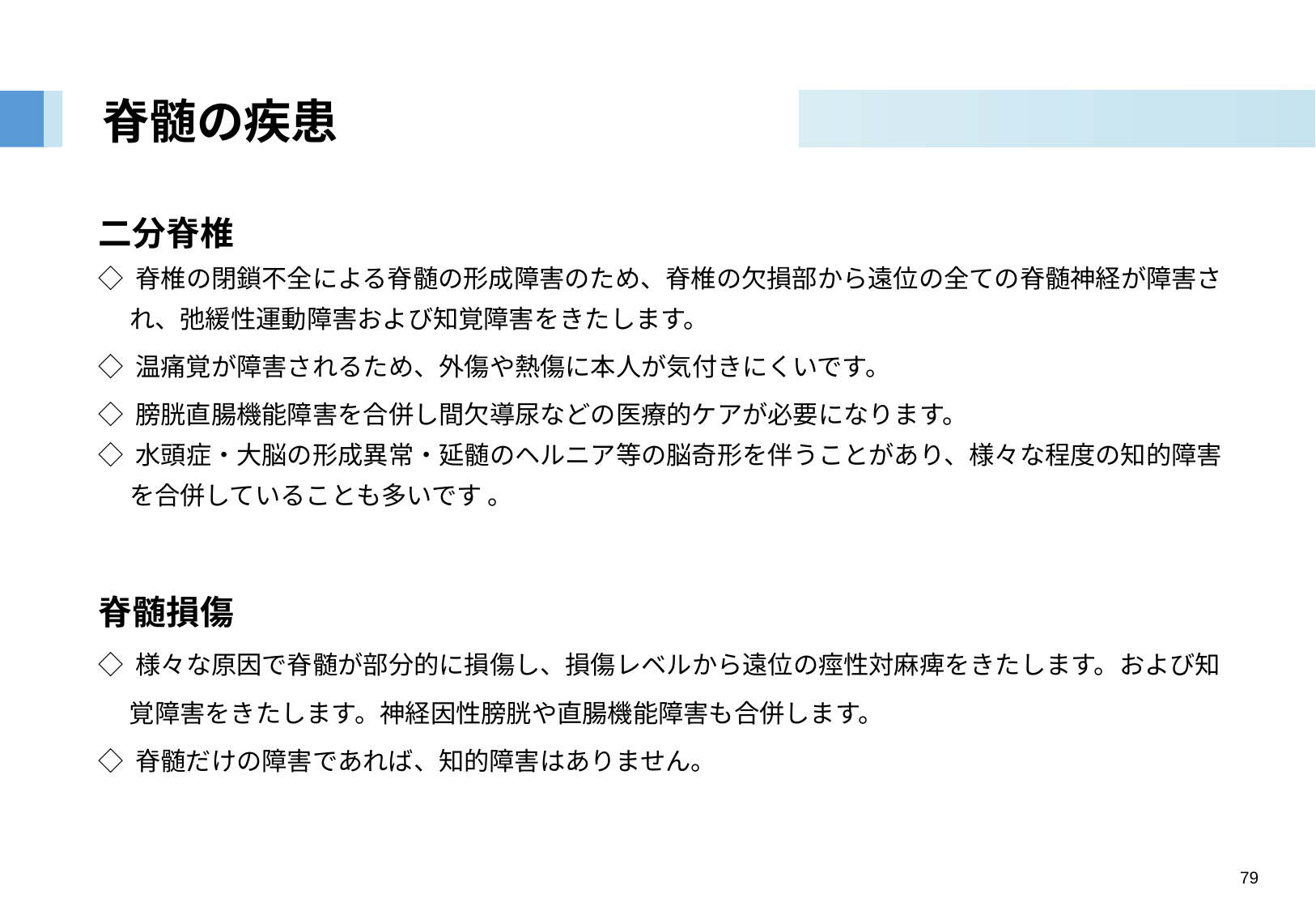

# 脊髄の疾患
二分脊椎
◇ 脊椎の閉鎖不全による脊髄の形成障害のため、脊椎の欠損部から遠位の全ての脊髄神経が障害さ
　 れ、弛緩性運動障害および知覚障害をきたします。
◇ 温痛覚が障害されるため、外傷や熱傷に本人が気付きにくいです。
◇ 膀胱直腸機能障害を合併し間欠導尿などの医療的ケアが必要になります。
◇ 水頭症・大脳の形成異常・延髄のヘルニア等の脳奇形を伴うことがあり、様々な程度の知的障害
　 を合併していることも多いです 。

脊髄損傷
◇ 様々な原因で脊髄が部分的に損傷し、損傷レベルから遠位の痙性対麻痺をきたします。および知
　 覚障害をきたします。神経因性膀胱や直腸機能障害も合併します。
◇ 脊髄だけの障害であれば、知的障害はありません。
79